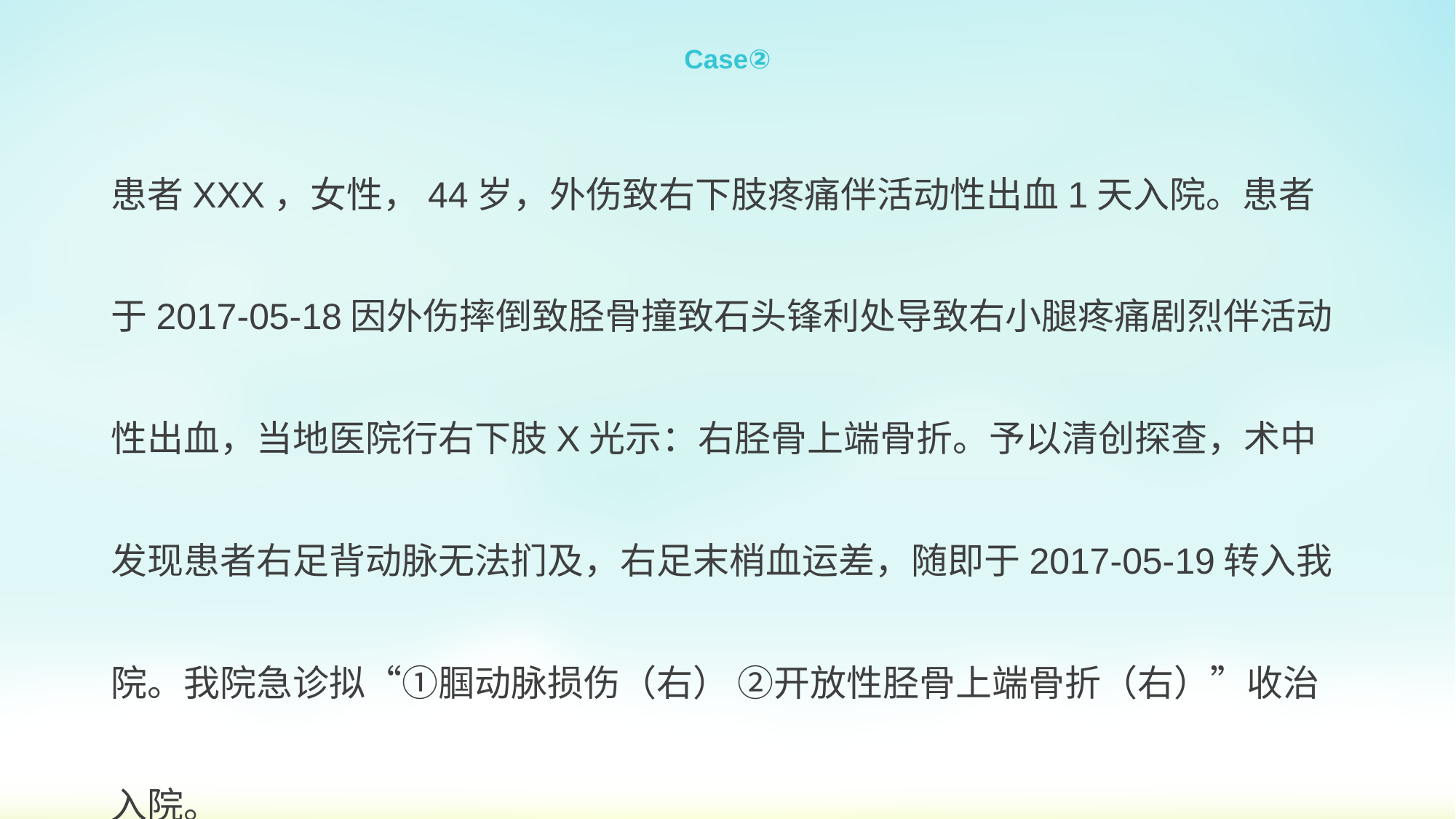

# Case②
患者XXX，女性，44岁，外伤致右下肢疼痛伴活动性出血1天入院。患者于2017-05-18因外伤摔倒致胫骨撞致石头锋利处导致右小腿疼痛剧烈伴活动性出血，当地医院行右下肢X光示：右胫骨上端骨折。予以清创探查，术中发现患者右足背动脉无法扪及，右足末梢血运差，随即于2017-05-19转入我院。我院急诊拟“①腘动脉损伤（右） ②开放性胫骨上端骨折（右）”收治入院。